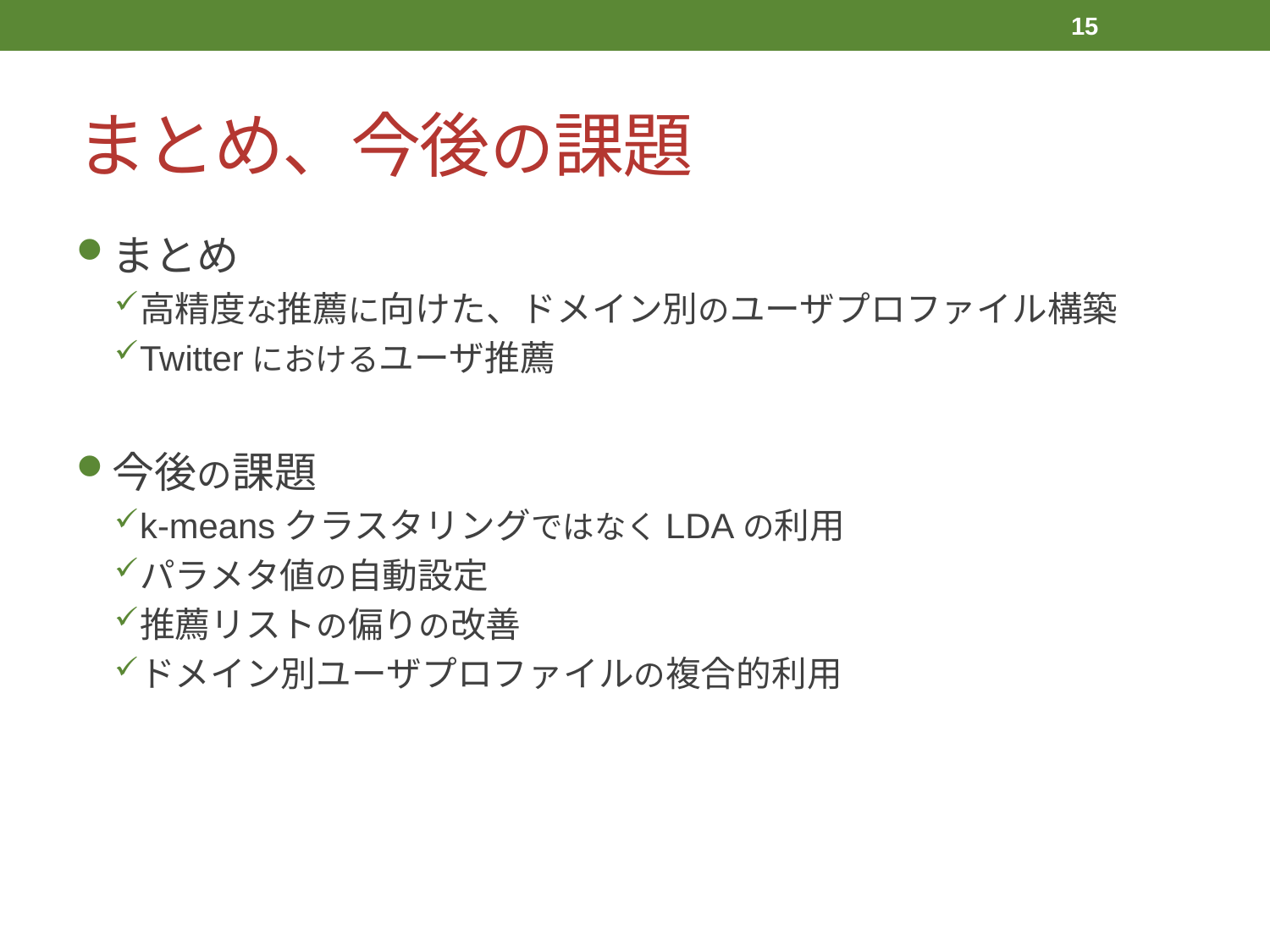

15
# まとめ、今後の課題
まとめ
高精度な推薦に向けた、ドメイン別のユーザプロファイル構築
Twitterにおけるユーザ推薦

今後の課題
k-meansクラスタリングではなくLDAの利用
パラメタ値の自動設定
推薦リストの偏りの改善
ドメイン別ユーザプロファイルの複合的利用